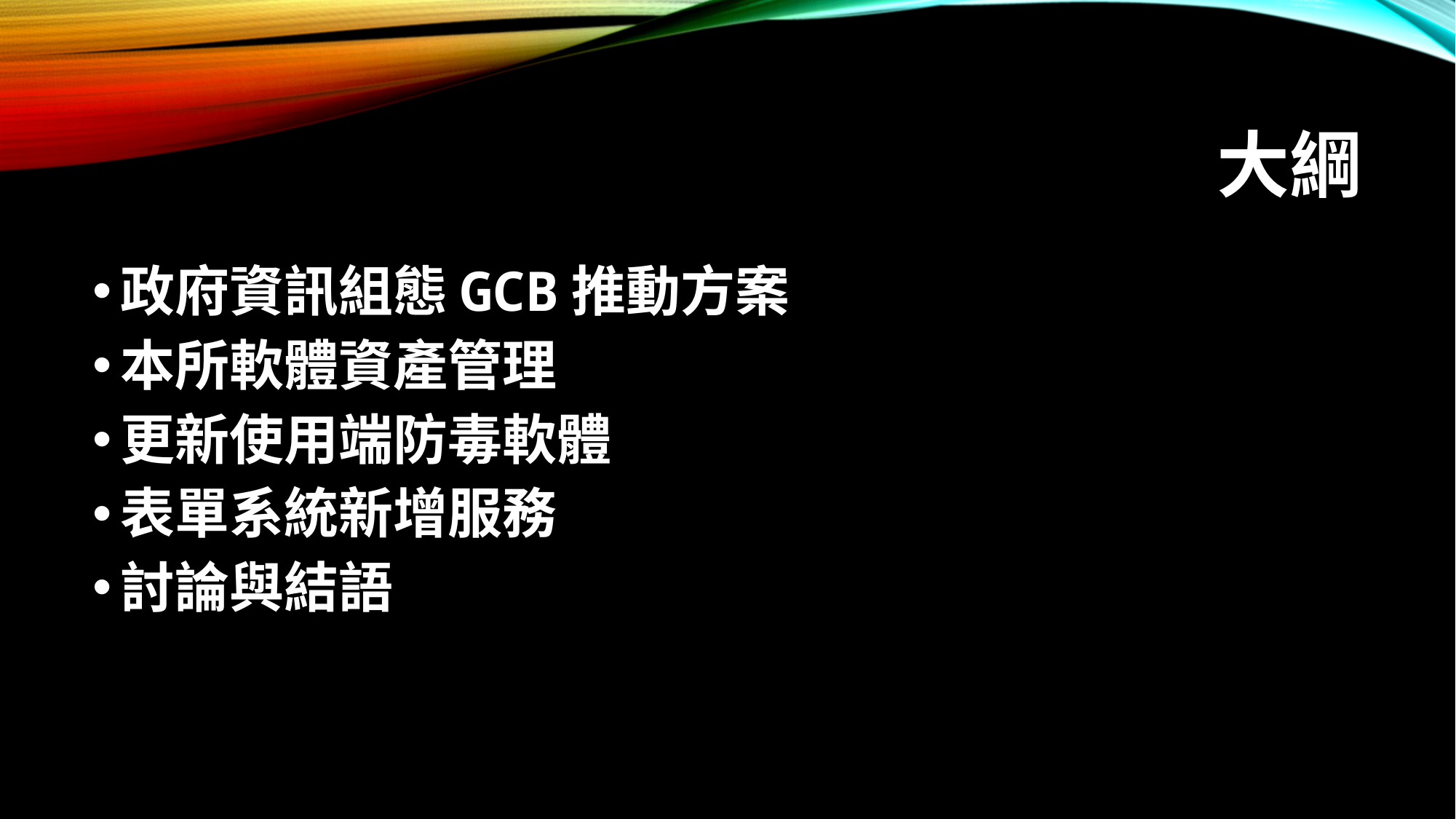

# 大綱
政府資訊組態GCB推動方案
本所軟體資產管理
更新使用端防毒軟體
表單系統新增服務
討論與結語